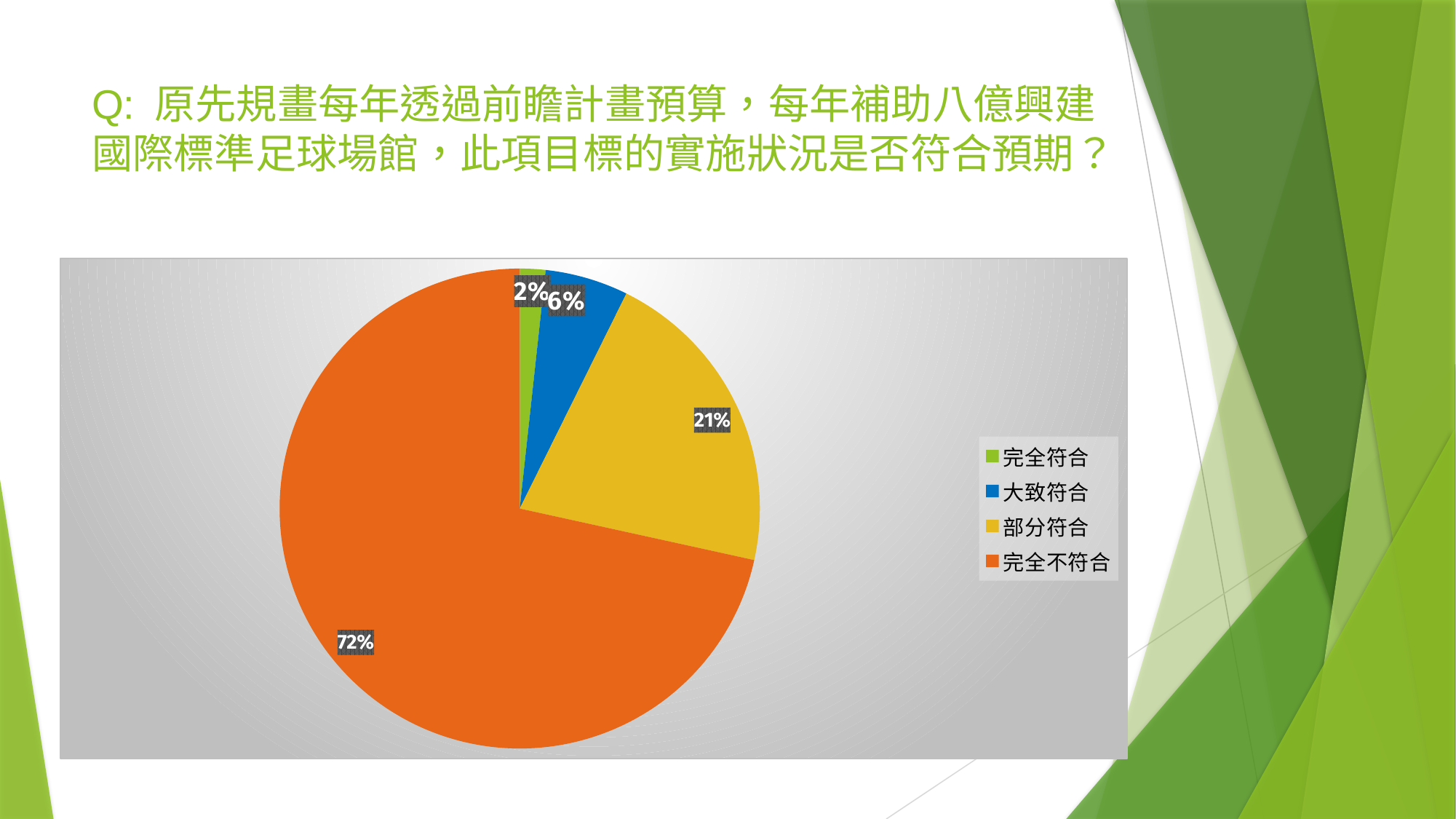

# Q: 原先規畫每年透過前瞻計畫預算，每年補助八億興建國際標準足球場館，此項目標的實施狀況是否符合預期？

### Chart

| Category | 人數 |
|---|---|
| 完全符合 | 4.0 |
| 大致符合 | 13.0 |
| 部分符合 | 49.0 |
| 完全不符合 | 166.0 |